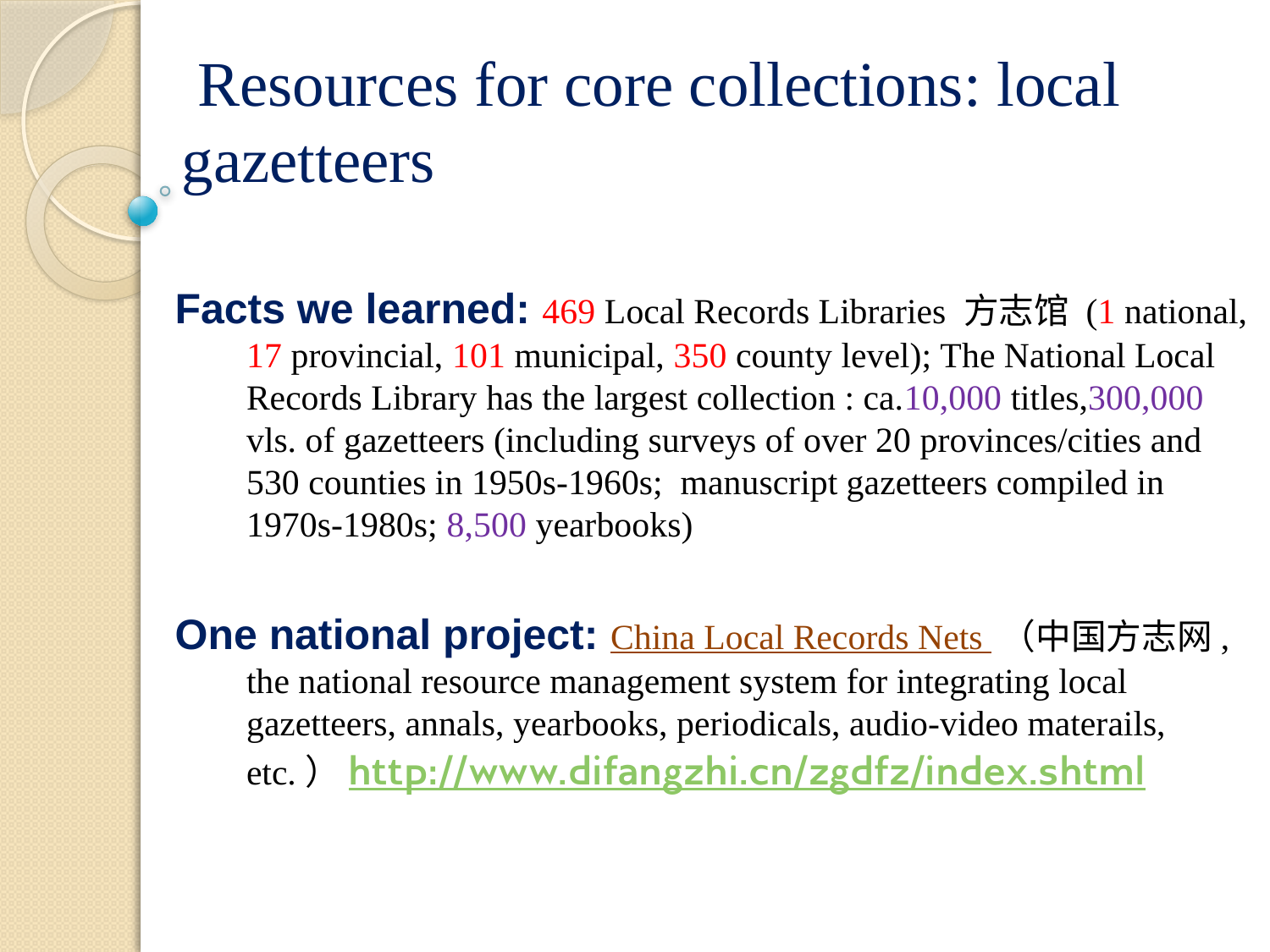

# Resources for core collections: local gazetteers

Facts we learned: 469 Local Records Libraries 方志馆 (1 national, 17 provincial, 101 municipal, 350 county level); The National Local Records Library has the largest collection : ca.10,000 titles,300,000 vls. of gazetteers (including surveys of over 20 provinces/cities and 530 counties in 1950s-1960s;  manuscript gazetteers compiled in 1970s-1980s; 8,500 yearbooks)

One national project: China Local Records Nets （中国方志网,  the national resource management system for integrating local gazetteers, annals, yearbooks, periodicals, audio-video materails, etc.）http://www.difangzhi.cn/zgdfz/index.shtml